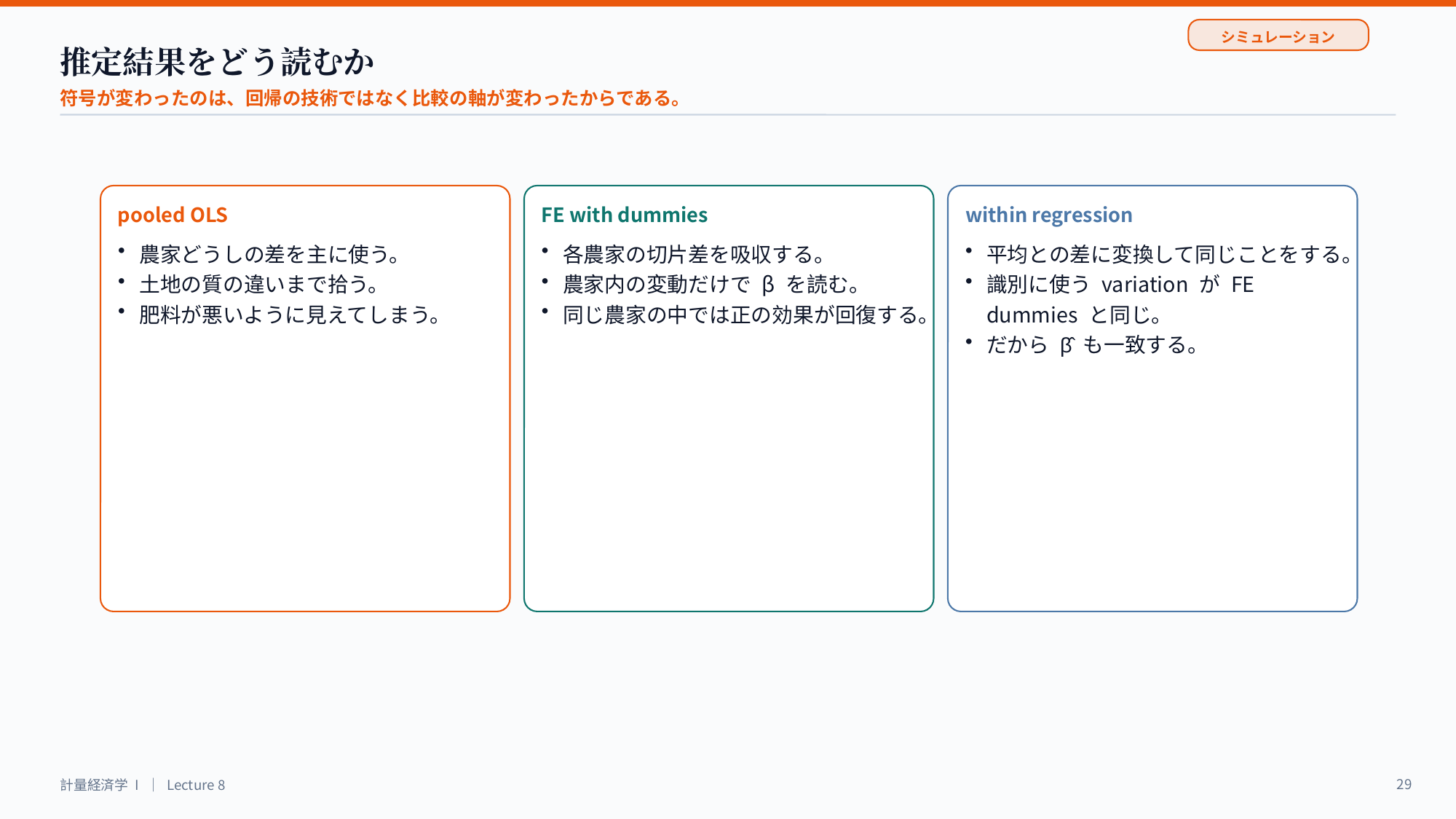

シミュレーション
推定結果をどう読むか
符号が変わったのは、回帰の技術ではなく比較の軸が変わったからである。

pooled OLS
FE with dummies
within regression
農家どうしの差を主に使う。
土地の質の違いまで拾う。
肥料が悪いように見えてしまう。
各農家の切片差を吸収する。
農家内の変動だけで β を読む。
同じ農家の中では正の効果が回復する。
平均との差に変換して同じことをする。
識別に使う variation が FE dummies と同じ。
だから β̂ も一致する。
29
計量経済学 I ｜ Lecture 8